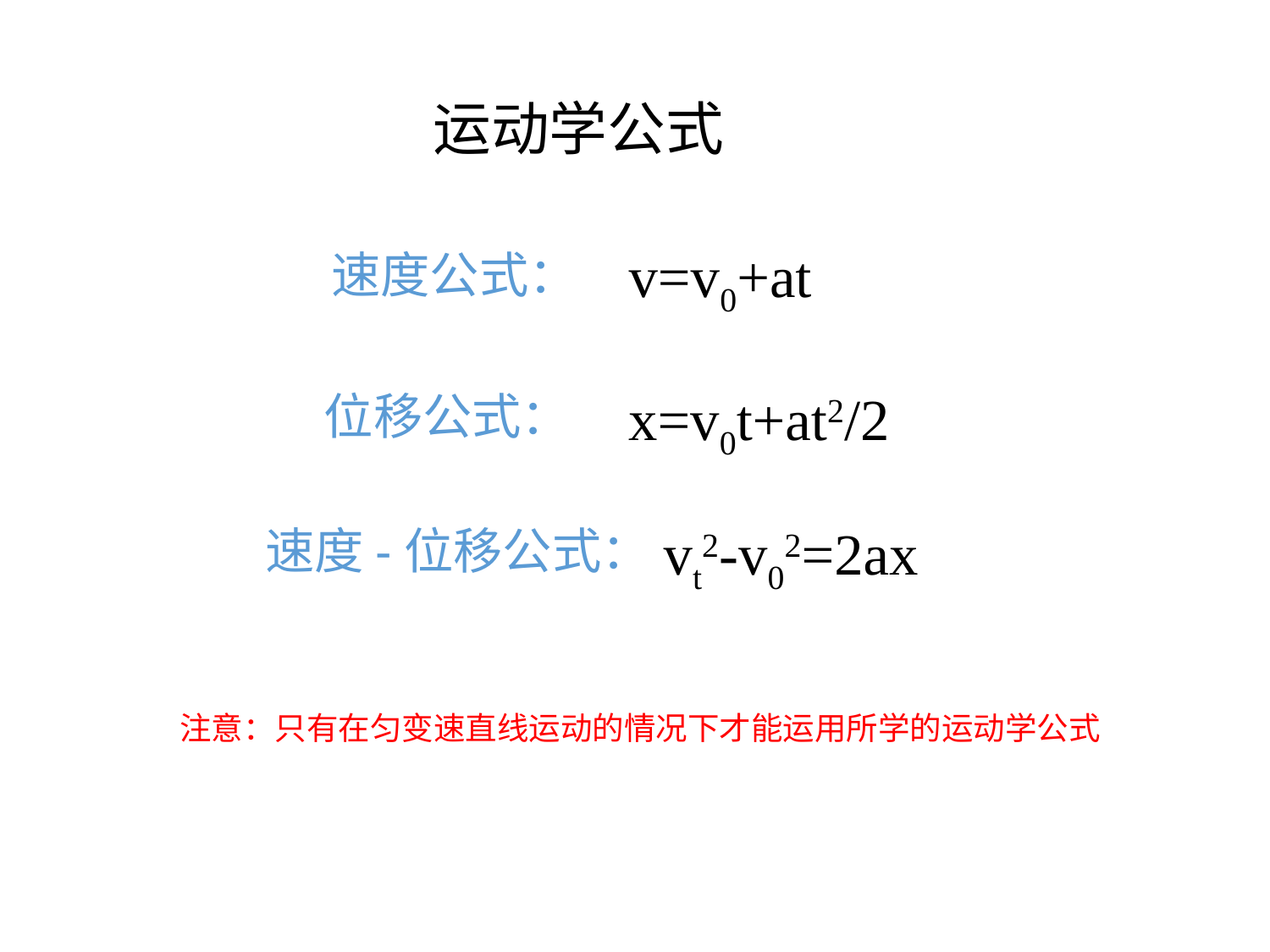

运动学公式
v=v0+at
速度公式：
x=v0t+at2/2
位移公式：
vt2-v02=2ax
速度-位移公式：
注意：只有在匀变速直线运动的情况下才能运用所学的运动学公式